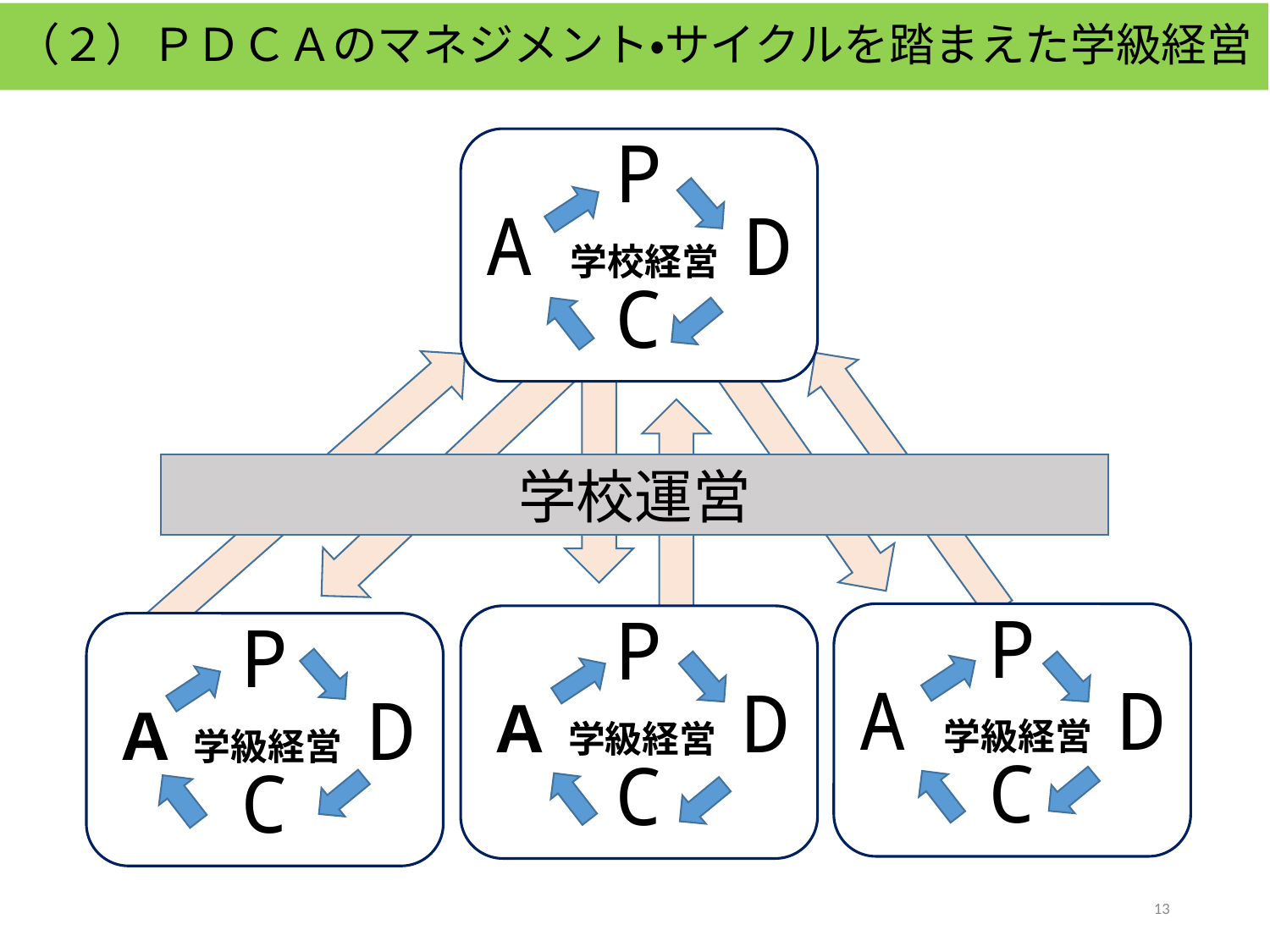

（２）ＰＤＣＡのマネジメント・サイクルを踏まえた学級経営
P
A 学校経営  D
C

学校運営

P
A 学級経営  D
C
P
Ａ 学級経営  D
C
P
Ａ 学級経営  D
C

13